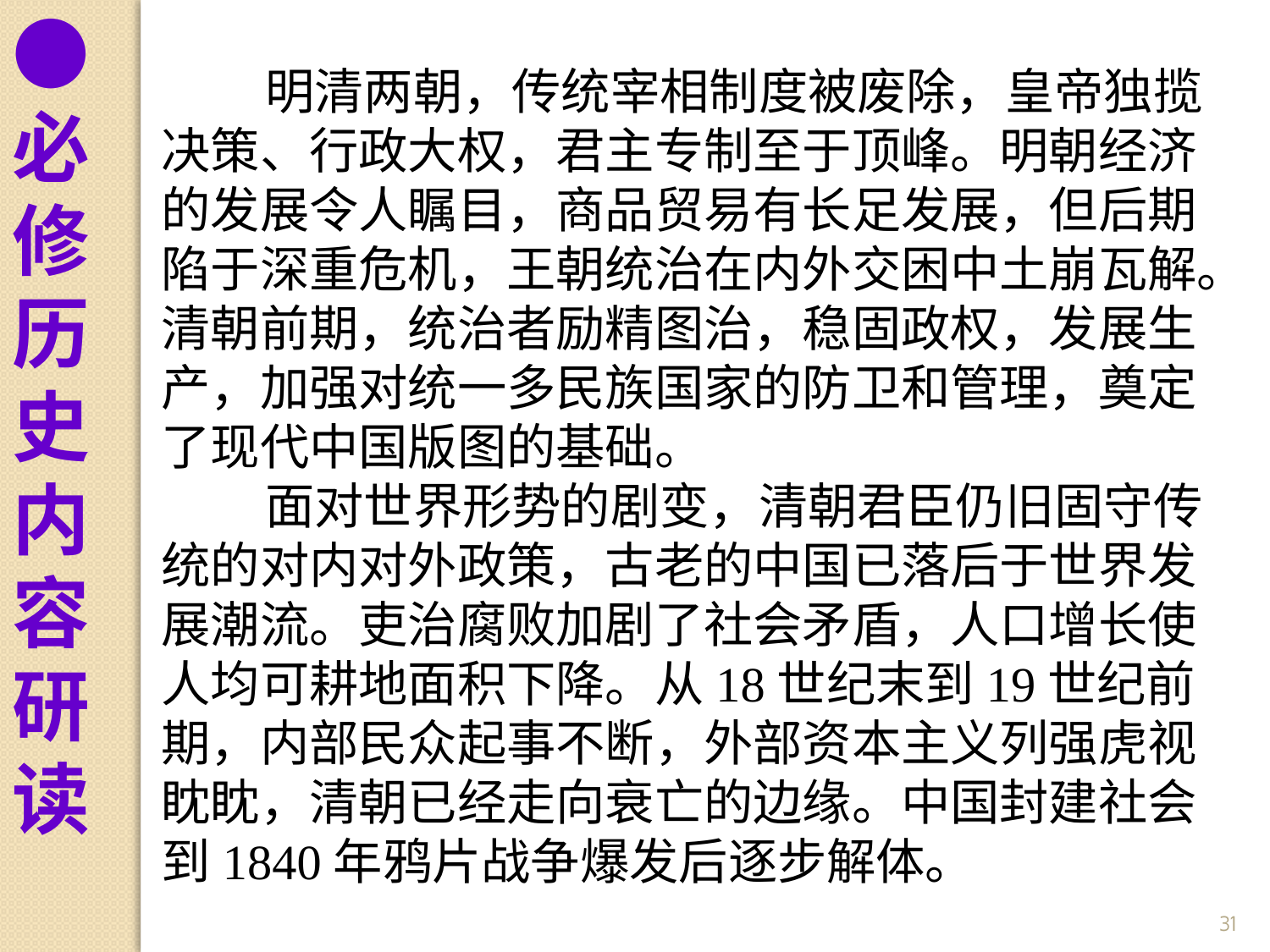

●必修历史内容研读
     明清两朝，传统宰相制度被废除，皇帝独揽决策、行政大权，君主专制至于顶峰。明朝经济的发展令人瞩目，商品贸易有长足发展，但后期陷于深重危机，王朝统治在内外交困中土崩瓦解。清朝前期，统治者励精图治，稳固政权，发展生产，加强对统一多民族国家的防卫和管理，奠定了现代中国版图的基础。
     面对世界形势的剧变，清朝君臣仍旧固守传统的对内对外政策，古老的中国已落后于世界发展潮流。吏治腐败加剧了社会矛盾，人口增长使人均可耕地面积下降。从18世纪末到19世纪前期，内部民众起事不断，外部资本主义列强虎视眈眈，清朝已经走向衰亡的边缘。中国封建社会到1840年鸦片战争爆发后逐步解体。
31